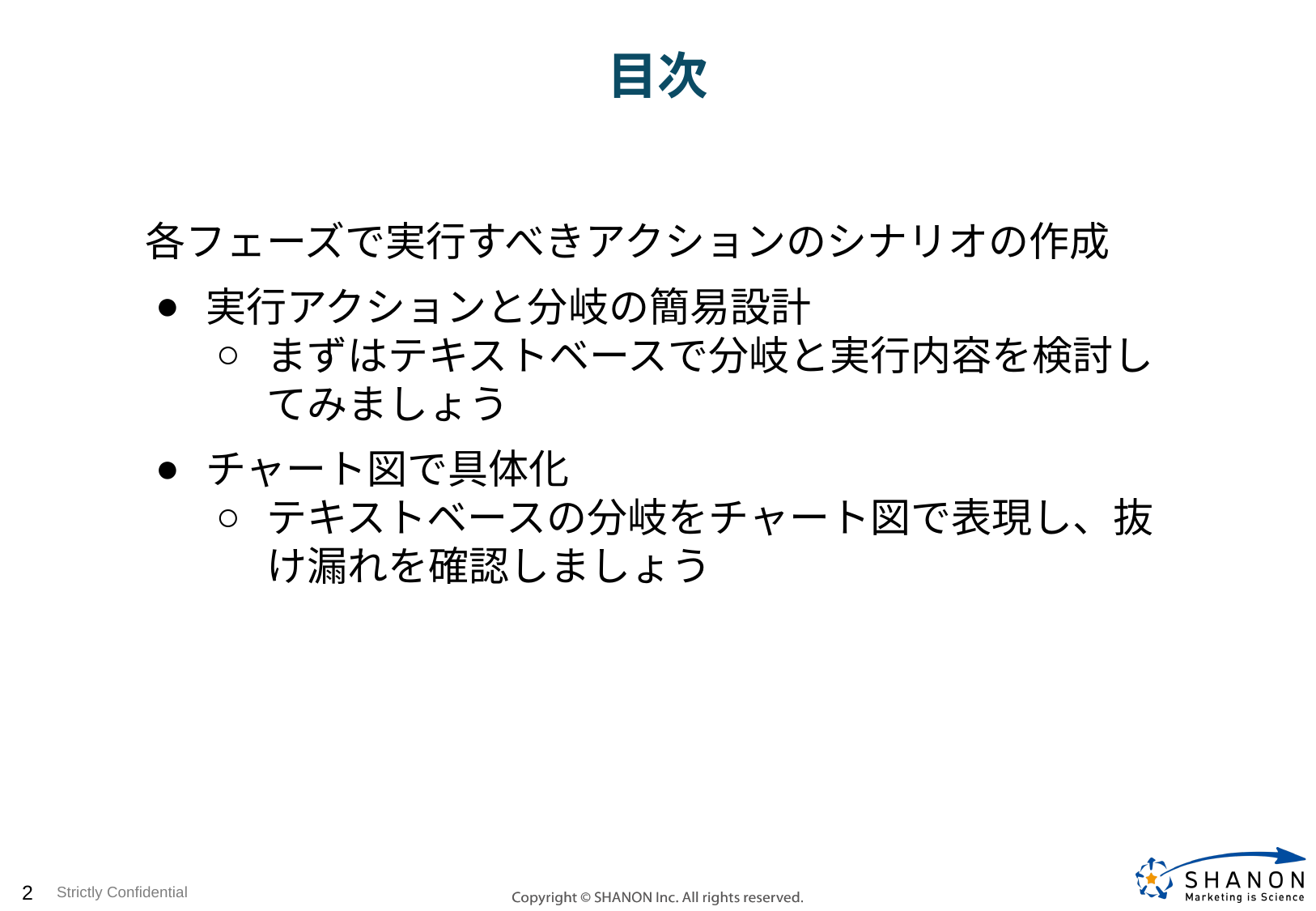

目次
各フェーズで実行すべきアクションのシナリオの作成
実行アクションと分岐の簡易設計
まずはテキストベースで分岐と実行内容を検討してみましょう
チャート図で具体化
テキストベースの分岐をチャート図で表現し、抜け漏れを確認しましょう
2